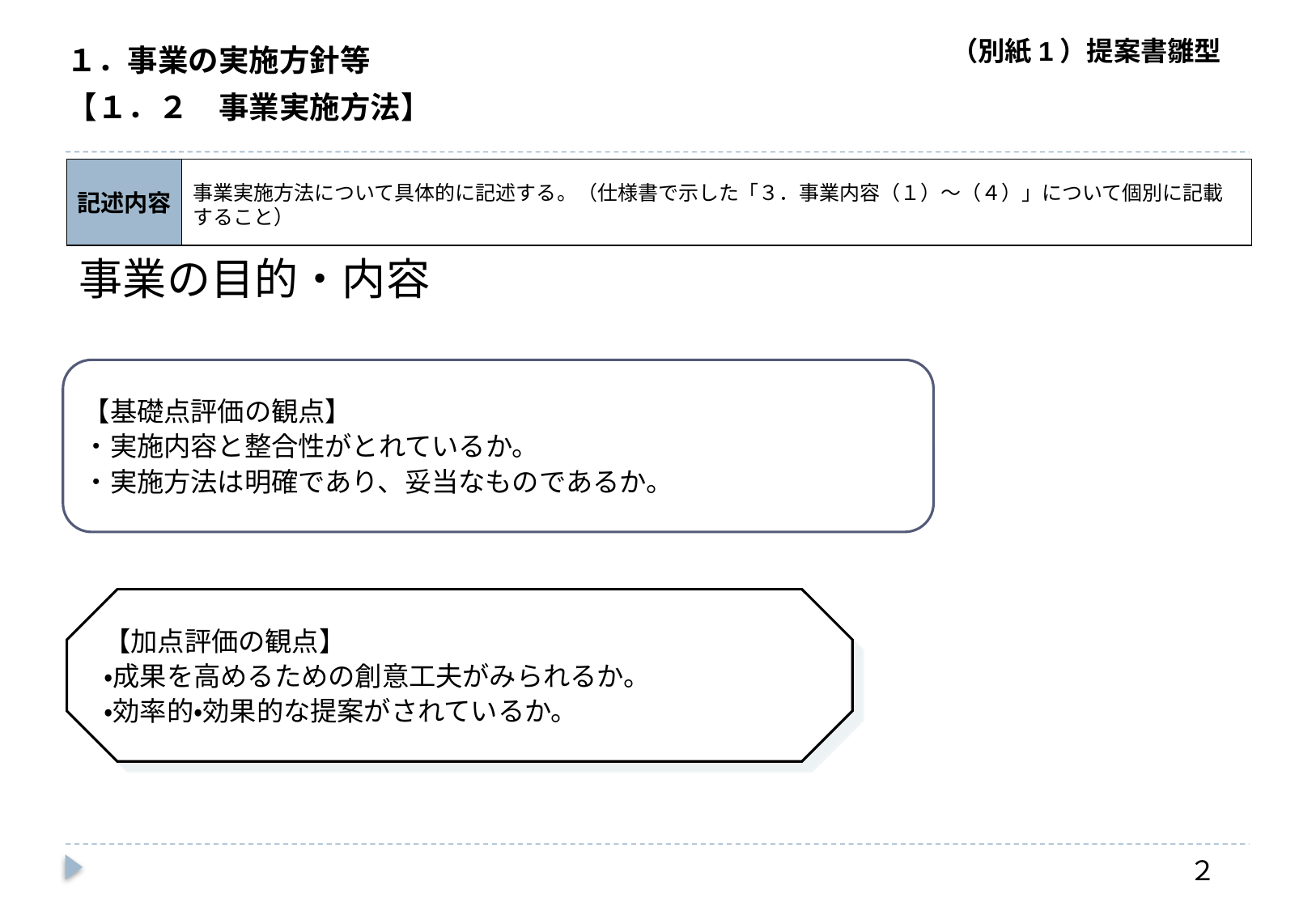

１．事業の実施方針等
【１．２　事業実施方法】
記述内容

事業実施方法について具体的に記述する。（仕様書で示した「３．事業内容（１）～（４）」について個別に記載すること）

事業の目的・内容

【基礎点評価の観点】
・実施内容と整合性がとれているか。
・実施方法は明確であり、妥当なものであるか。
【加点評価の観点】
・成果を高めるための創意工夫がみられるか。
・効率的・効果的な提案がされているか。
２